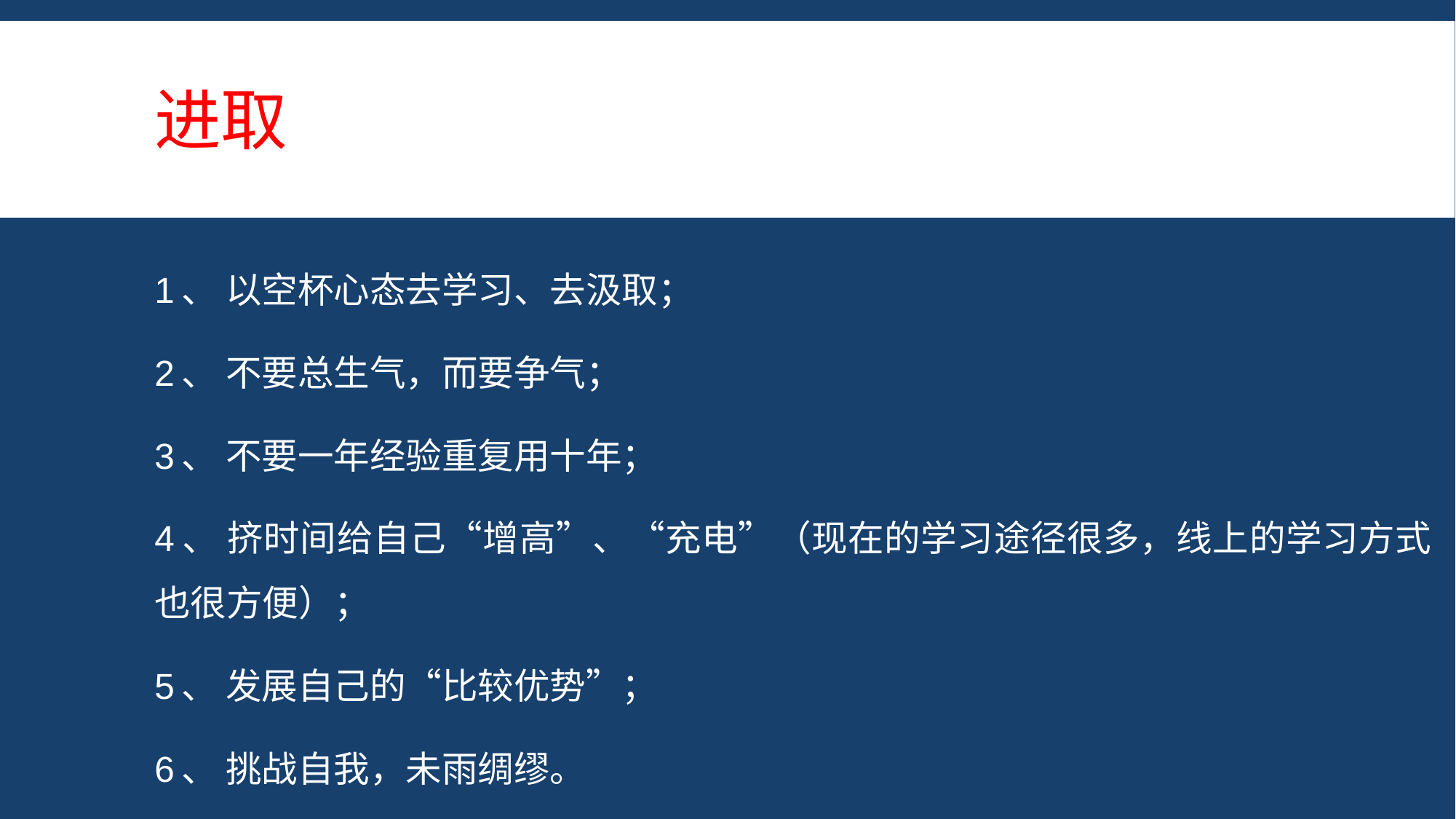

# 进取
1、 以空杯心态去学习、去汲取；
2、 不要总生气，而要争气；
3、 不要一年经验重复用十年；
4、 挤时间给自己“增高”、“充电”（现在的学习途径很多，线上的学习方式也很方便）；
5、 发展自己的“比较优势”；
6、 挑战自我，未雨绸缪。